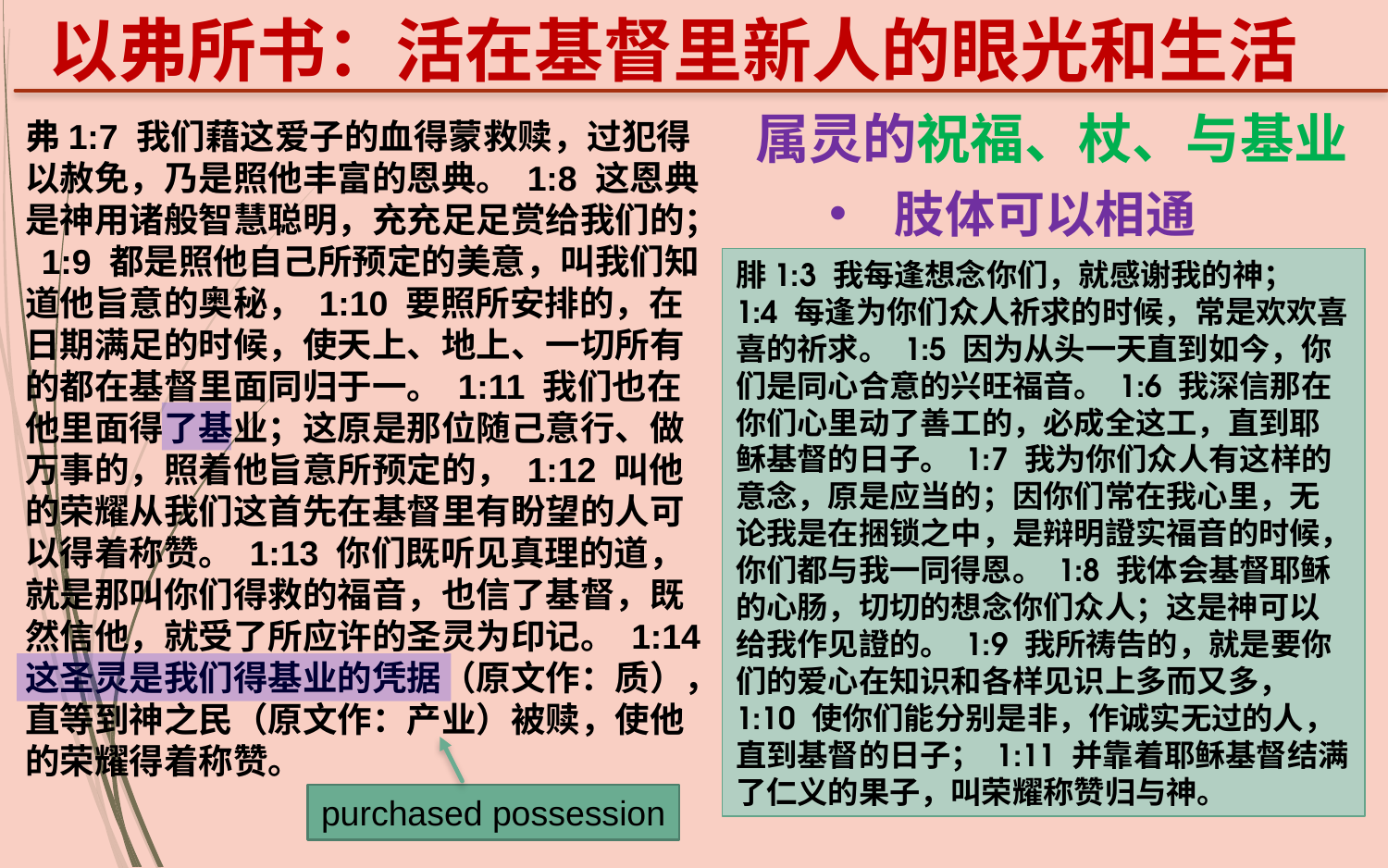

以弗所书：活在基督里新人的眼光和生活
属灵的祝福、杖、与基业
弗1:7 我们藉这爱子的血得蒙救赎，过犯得以赦免，乃是照他丰富的恩典。 1:8 这恩典是神用诸般智慧聪明，充充足足赏给我们的； 1:9 都是照他自己所预定的美意，叫我们知道他旨意的奥秘， 1:10 要照所安排的，在日期满足的时候，使天上、地上、一切所有的都在基督里面同归于一。 1:11 我们也在他里面得了基业；这原是那位随己意行、做万事的，照着他旨意所预定的， 1:12 叫他的荣耀从我们这首先在基督里有盼望的人可以得着称赞。 1:13 你们既听见真理的道，就是那叫你们得救的福音，也信了基督，既然信他，就受了所应许的圣灵为印记。 1:14 这圣灵是我们得基业的凭据（原文作：质），直等到神之民（原文作：产业）被赎，使他的荣耀得着称赞。
 肢体可以相通
腓1:3 我每逢想念你们，就感谢我的神； 1:4 每逢为你们众人祈求的时候，常是欢欢喜喜的祈求。 1:5 因为从头一天直到如今，你们是同心合意的兴旺福音。 1:6 我深信那在你们心里动了善工的，必成全这工，直到耶稣基督的日子。 1:7 我为你们众人有这样的意念，原是应当的；因你们常在我心里，无论我是在捆锁之中，是辩明證实福音的时候，你们都与我一同得恩。 1:8 我体会基督耶稣的心肠，切切的想念你们众人；这是神可以给我作见證的。 1:9 我所祷告的，就是要你们的爱心在知识和各样见识上多而又多， 1:10 使你们能分别是非，作诚实无过的人，直到基督的日子； 1:11 并靠着耶稣基督结满了仁义的果子，叫荣耀称赞归与神。

purchased possession